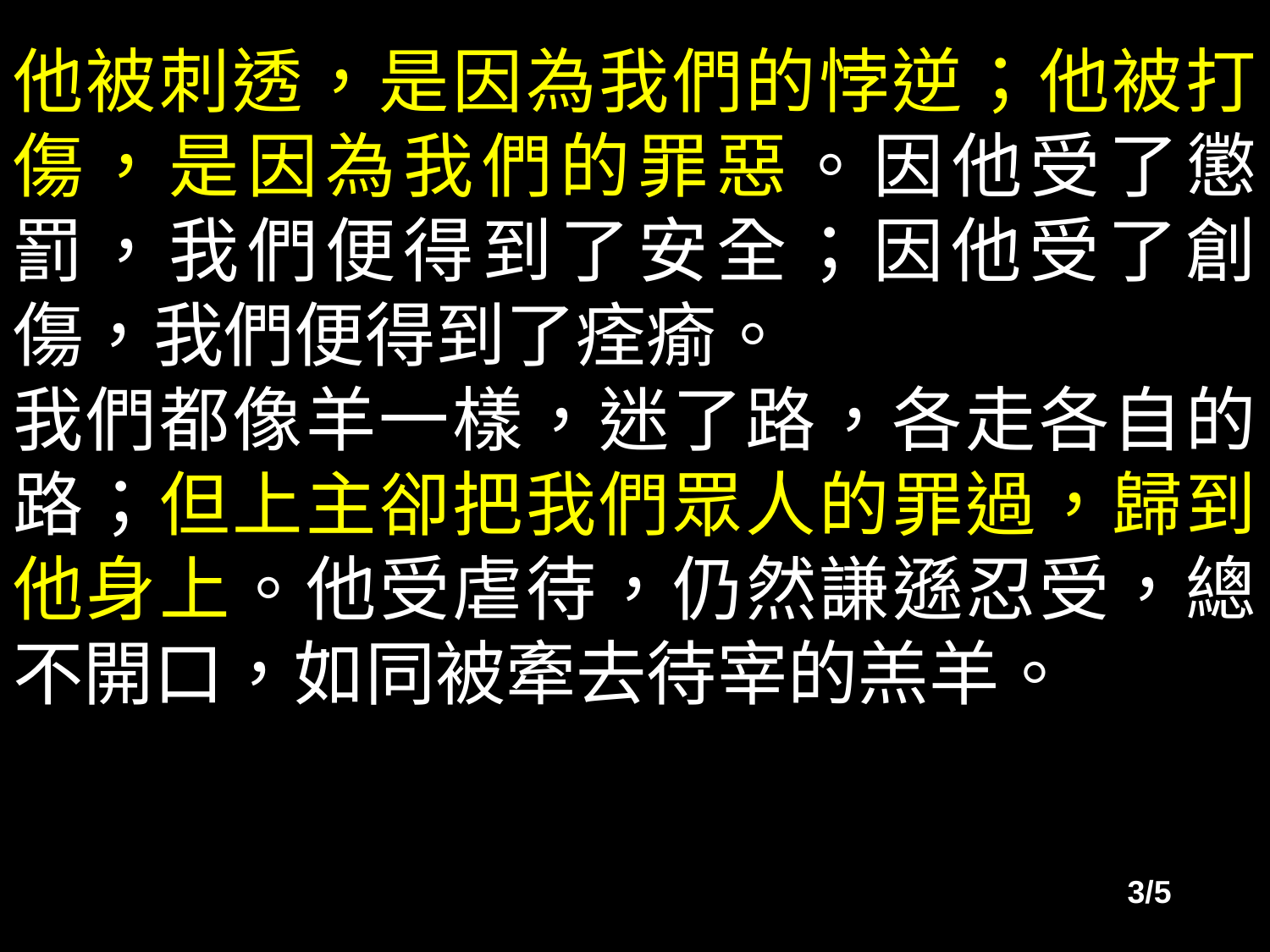

他被刺透，是因為我們的悖逆；他被打傷，是因為我們的罪惡。因他受了懲罰，我們便得到了安全；因他受了創傷，我們便得到了痊瘉。
我們都像羊一樣，迷了路，各走各自的路；但上主卻把我們眾人的罪過，歸到他身上。他受虐待，仍然謙遜忍受，總不開口，如同被牽去待宰的羔羊。
3/5